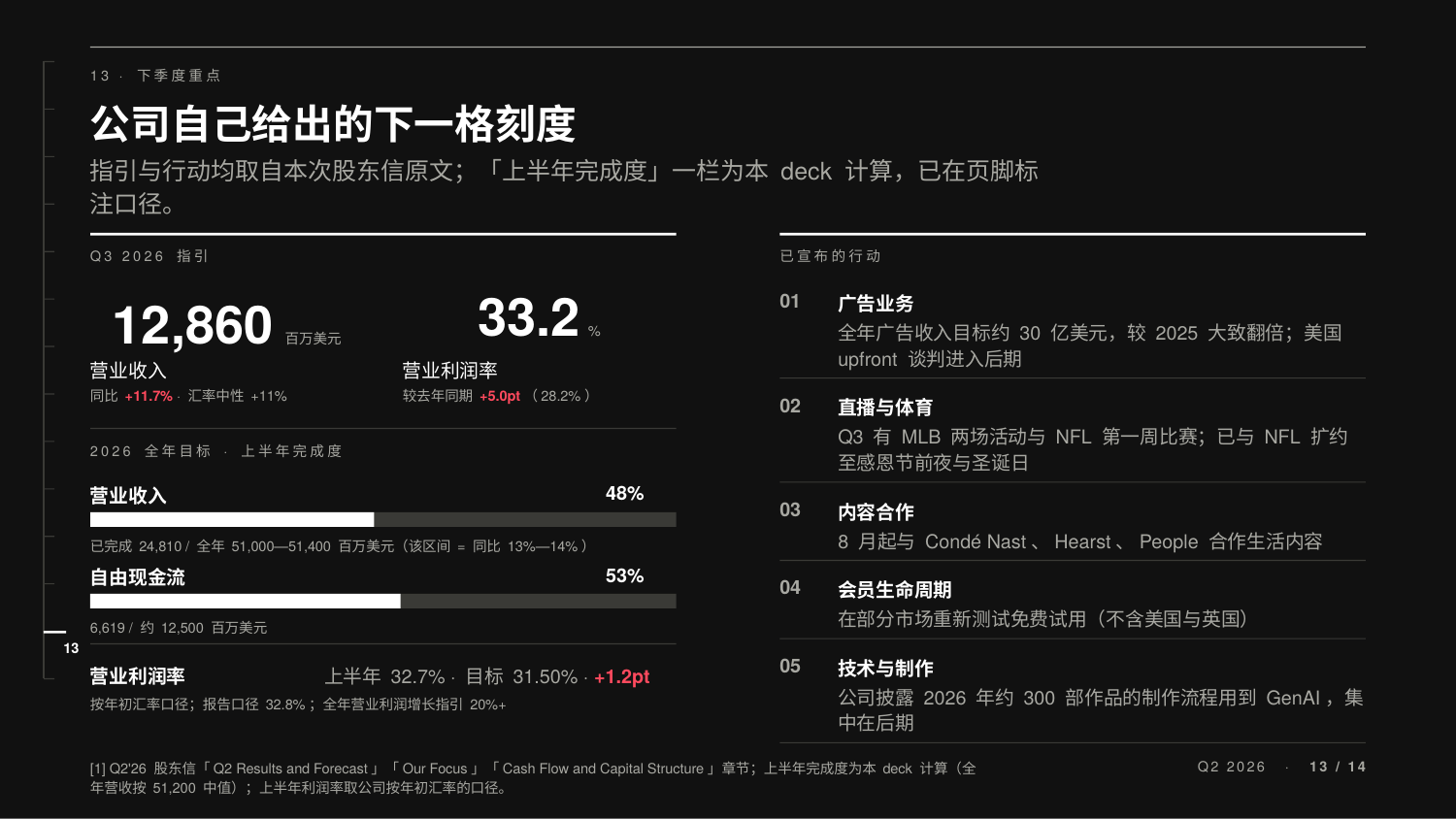

13 · 下季度重点
公司自己给出的下一格刻度

指引与行动均取自本次股东信原文；「上半年完成度」一栏为本 deck 计算，已在页脚标注口径。

Q3 2026 指引
已宣布的行动

12,860  百万美元
33.2  %
01
广告业务

全年广告收入目标约 30 亿美元，较 2025 大致翻倍；美国 upfront 谈判进入后期

营业收入
营业利润率

同比 +11.7% · 汇率中性 +11%
较去年同期 +5.0pt（28.2%）
02
直播与体育

Q3 有 MLB 两场活动与 NFL 第一周比赛；已与 NFL 扩约至感恩节前夜与圣诞日

2026 全年目标 · 上半年完成度

营业收入
48%

03
内容合作

8 月起与 Condé Nast、Hearst、People 合作生活内容
已完成 24,810 / 全年 51,000—51,400 百万美元（该区间 = 同比 13%—14%）

自由现金流
53%

04
会员生命周期

在部分市场重新测试免费试用（不含美国与英国）
6,619 / 约 12,500 百万美元

13

05
技术与制作
营业利润率
上半年 32.7% · 目标 31.50% · +1.2pt

公司披露 2026 年约 300 部作品的制作流程用到 GenAI，集中在后期
按年初汇率口径；报告口径 32.8%；全年营业利润增长指引 20%+

[1] Q2'26 股东信「Q2 Results and Forecast」「Our Focus」「Cash Flow and Capital Structure」章节；上半年完成度为本 deck 计算（全年营收按 51,200 中值）；上半年利润率取公司按年初汇率的口径。
Q2 2026   ·   13 / 14